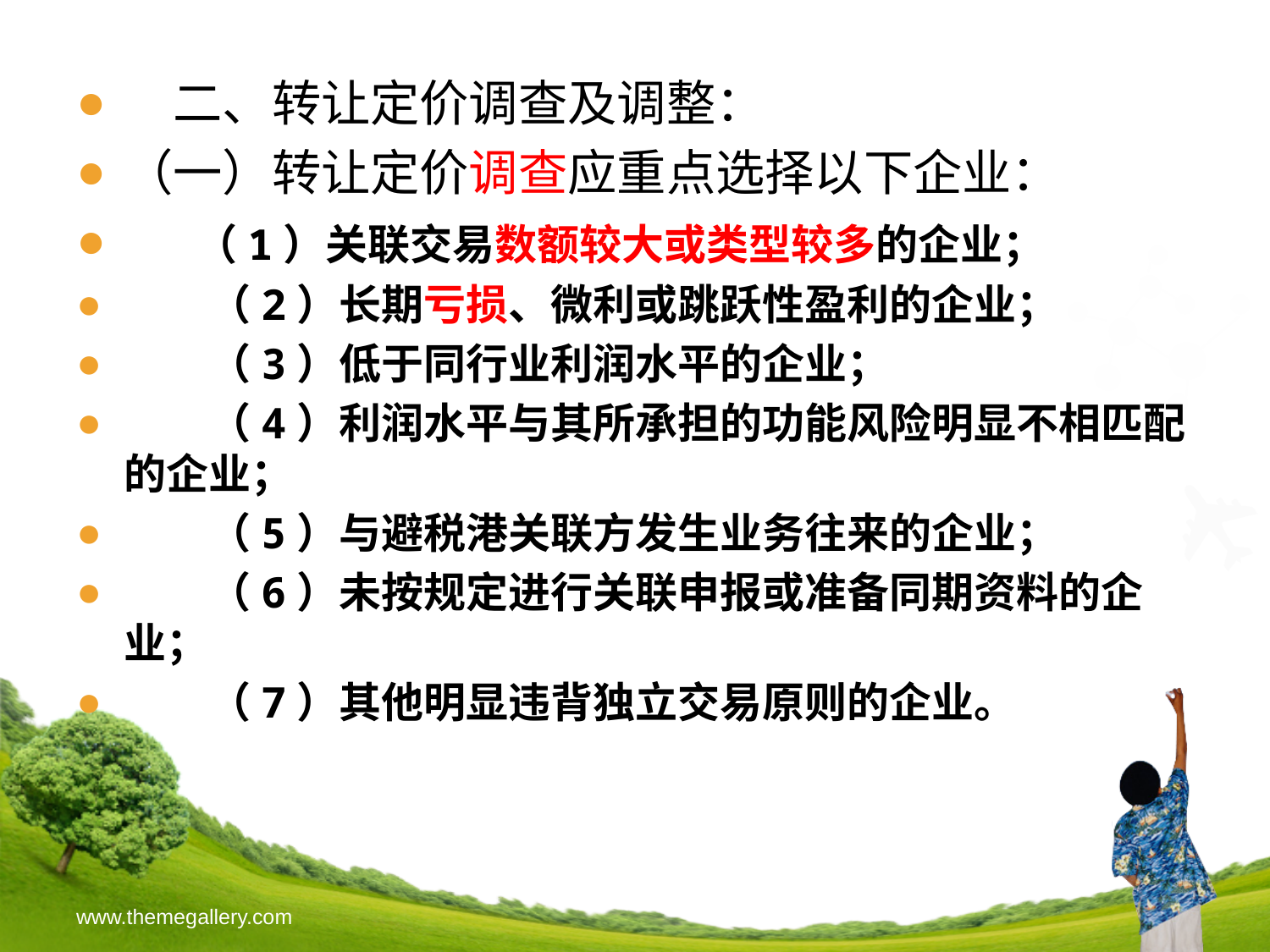

二、转让定价调查及调整：
（一）转让定价调查应重点选择以下企业：
　  （1）关联交易数额较大或类型较多的企业；
　　（2）长期亏损、微利或跳跃性盈利的企业；
　　（3）低于同行业利润水平的企业；
　　（4）利润水平与其所承担的功能风险明显不相匹配的企业；
　　（5）与避税港关联方发生业务往来的企业；
　　（6）未按规定进行关联申报或准备同期资料的企业；
　　（7）其他明显违背独立交易原则的企业。

www.themegallery.com